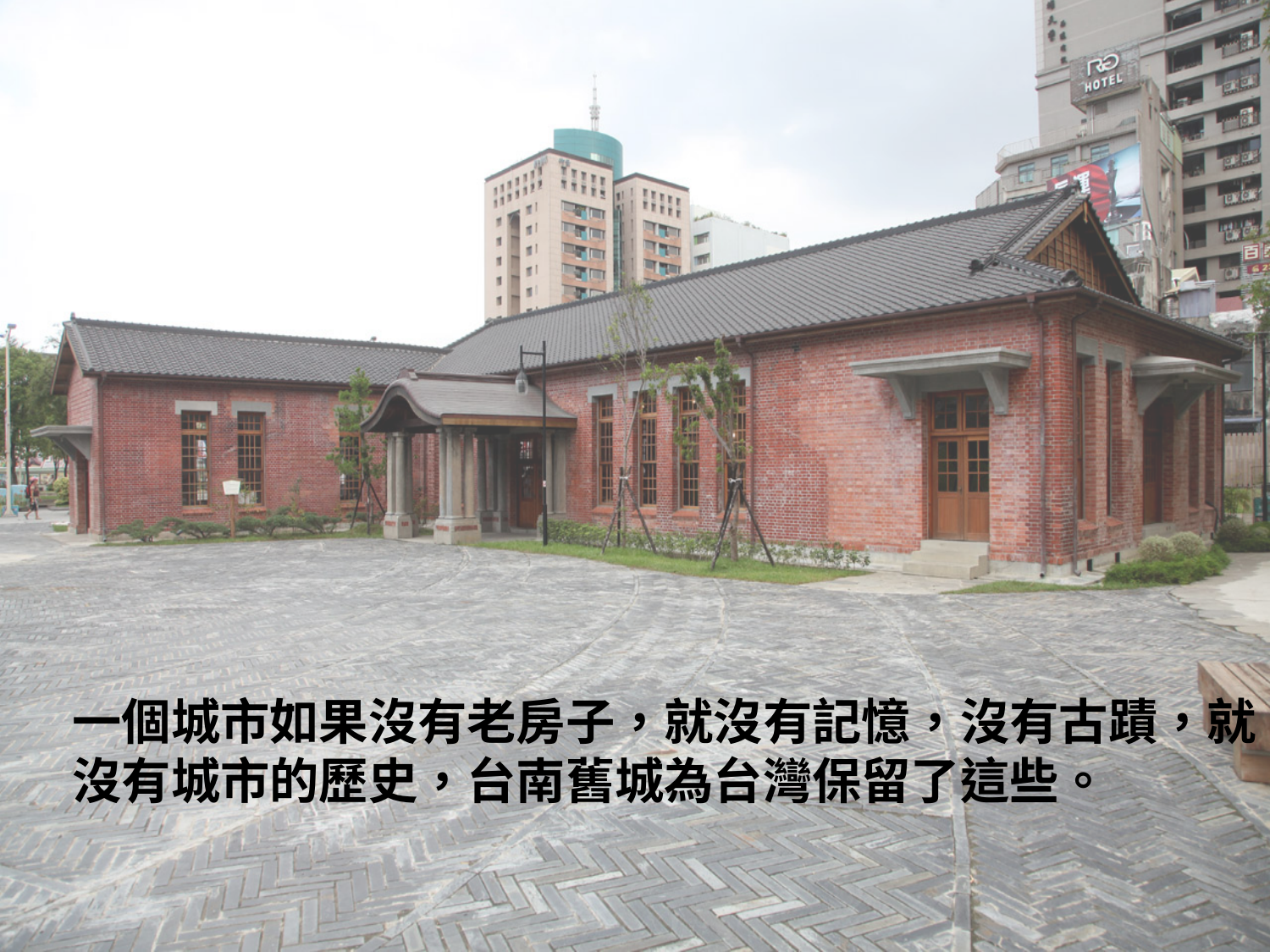

一個城市如果沒有老房子，就沒有記憶，沒有古蹟，就沒有城市的歷史，台南舊城為台灣保留了這些。